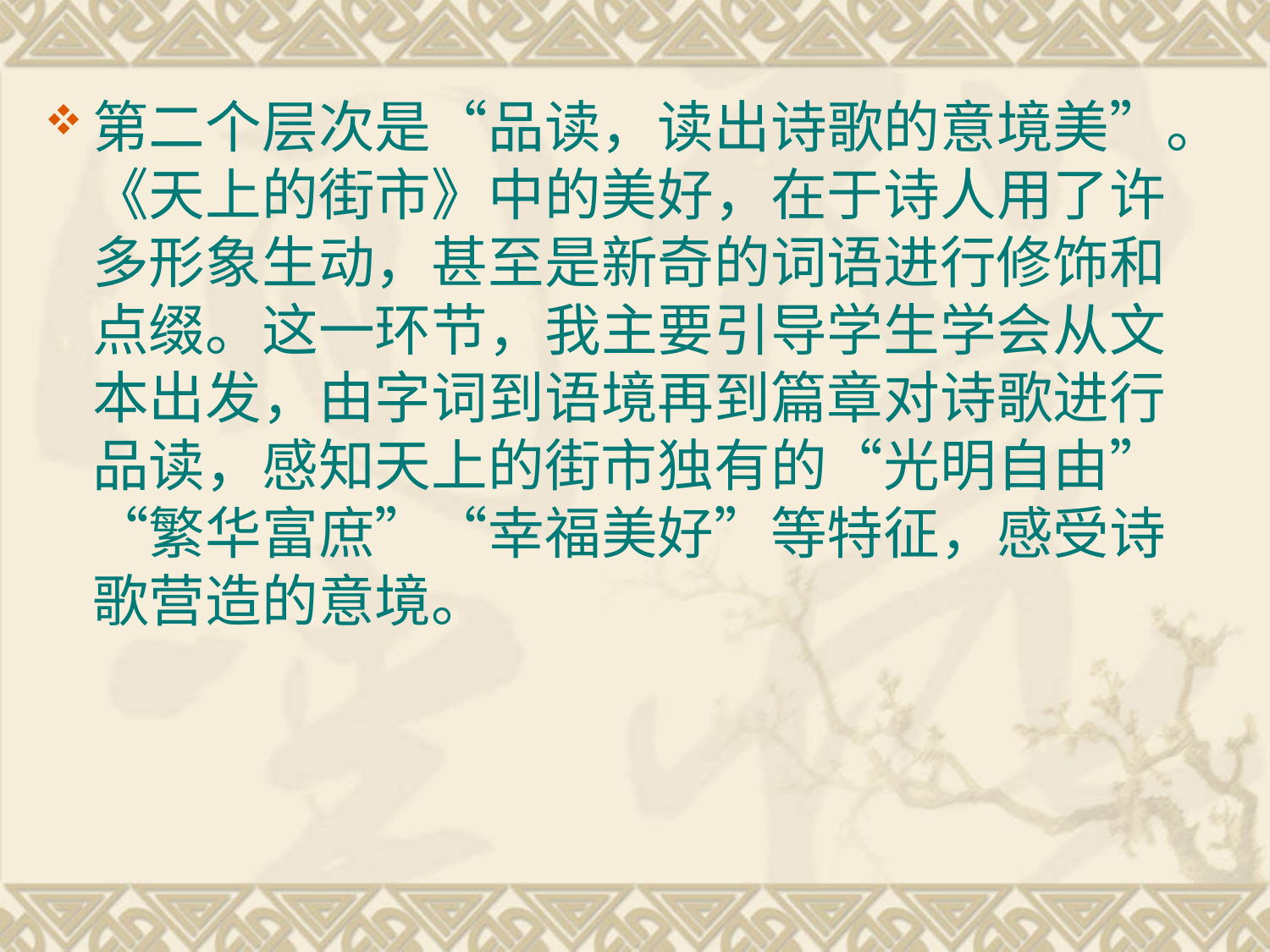

第二个层次是“品读，读出诗歌的意境美”。《天上的街市》中的美好，在于诗人用了许多形象生动，甚至是新奇的词语进行修饰和点缀。这一环节，我主要引导学生学会从文本出发，由字词到语境再到篇章对诗歌进行品读，感知天上的街市独有的“光明自由”“繁华富庶”“幸福美好”等特征，感受诗歌营造的意境。